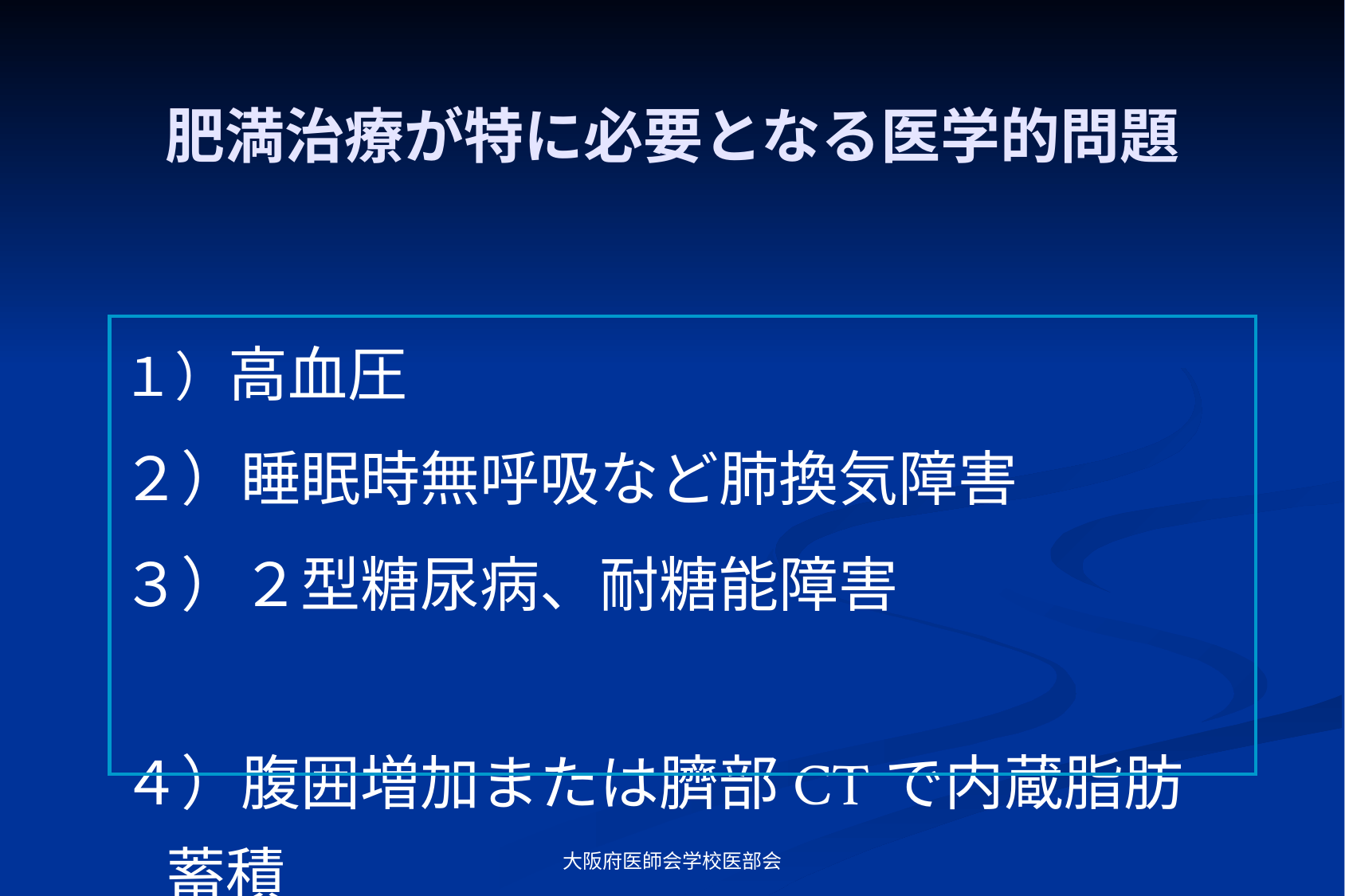

# 肥満治療が特に必要となる医学的問題
１）高血圧
２）睡眠時無呼吸など肺換気障害
３）２型糖尿病、耐糖能障害
４）腹囲増加または臍部CTで内蔵脂肪蓄積

大阪府医師会学校医部会